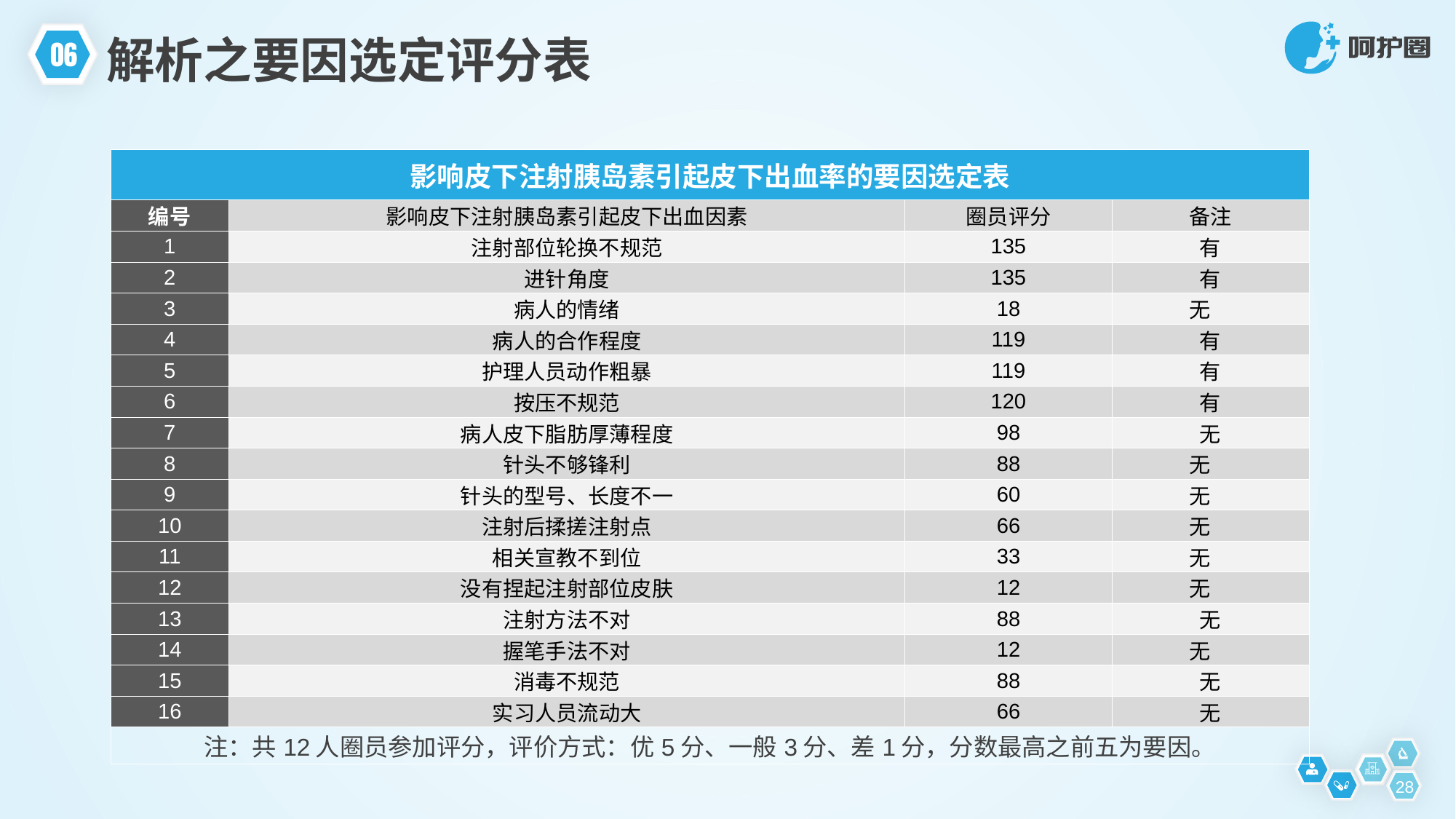

06
解析之要因选定评分表
| 影响皮下注射胰岛素引起皮下出血率的要因选定表 |  |  |  |
| --- | --- | --- | --- |
| 编号 | 影响皮下注射胰岛素引起皮下出血因素 | 圈员评分 | 备注 |
| 1 | 注射部位轮换不规范 | 135 | 有 |
| 2 | 进针角度 | 135 | 有 |
| 3 | 病人的情绪 | 18 | 无 |
| 4 | 病人的合作程度 | 119 | 有 |
| 5 | 护理人员动作粗暴 | 119 | 有 |
| 6 | 按压不规范 | 120 | 有 |
| 7 | 病人皮下脂肪厚薄程度 | 98 | 无 |
| 8 | 针头不够锋利 | 88 | 无 |
| 9 | 针头的型号、长度不一 | 60 | 无 |
| 10 | 注射后揉搓注射点 | 66 | 无 |
| 11 | 相关宣教不到位 | 33 | 无 |
| 12 | 没有捏起注射部位皮肤 | 12 | 无 |
| 13 | 注射方法不对 | 88 | 无 |
| 14 | 握笔手法不对 | 12 | 无 |
| 15 | 消毒不规范 | 88 | 无 |
| 16 | 实习人员流动大 | 66 | 无 |
| 注：共12人圈员参加评分，评价方式：优5分、一般3分、差1分，分数最高之前五为要因。 |  |  |  |